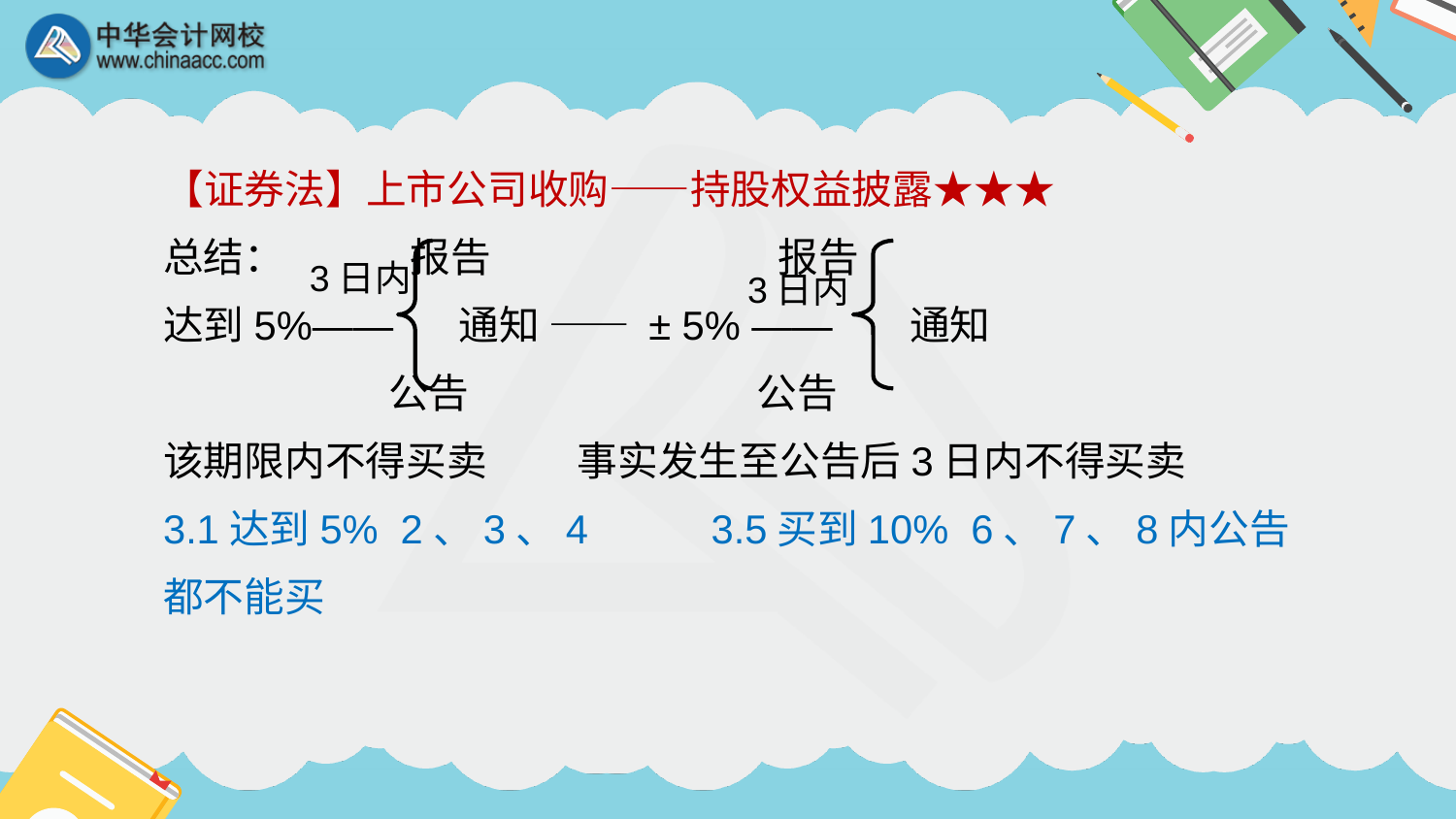

【证券法】上市公司收购——持股权益披露★★★
总结：              报告                                报告
达到5%——     通知 —— ± 5% ——      通知
                        公告                                公告
该期限内不得买卖          事实发生至公告后3日内不得买卖
3.1达到5%  2、3、4           3.5买到10%  6、7、8内公告
都不能买

3日内
3日内